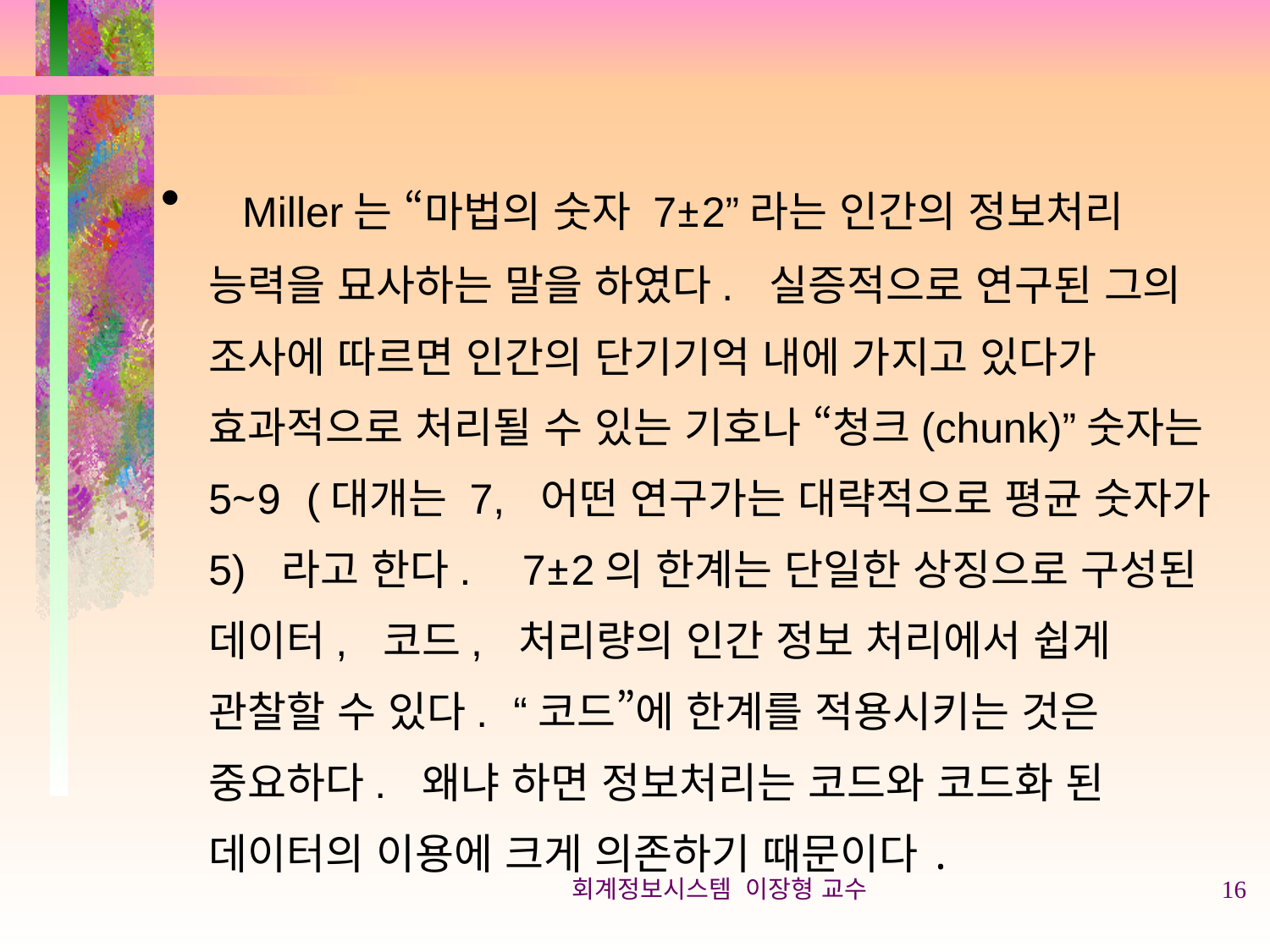

Miller는 “마법의 숫자 7±2”라는 인간의 정보처리 능력을 묘사하는 말을 하였다. 실증적으로 연구된 그의 조사에 따르면 인간의 단기기억 내에 가지고 있다가 효과적으로 처리될 수 있는 기호나 “청크(chunk)”숫자는 5∼9 (대개는 7, 어떤 연구가는 대략적으로 평균 숫자가 5) 라고 한다.  7±2의 한계는 단일한 상징으로 구성된 데이터, 코드, 처리량의 인간 정보 처리에서 쉽게 관찰할 수 있다. “코드”에 한계를 적용시키는 것은 중요하다. 왜냐 하면 정보처리는 코드와 코드화 된 데이터의 이용에 크게 의존하기 때문이다.
회계정보시스템  이장형 교수
16